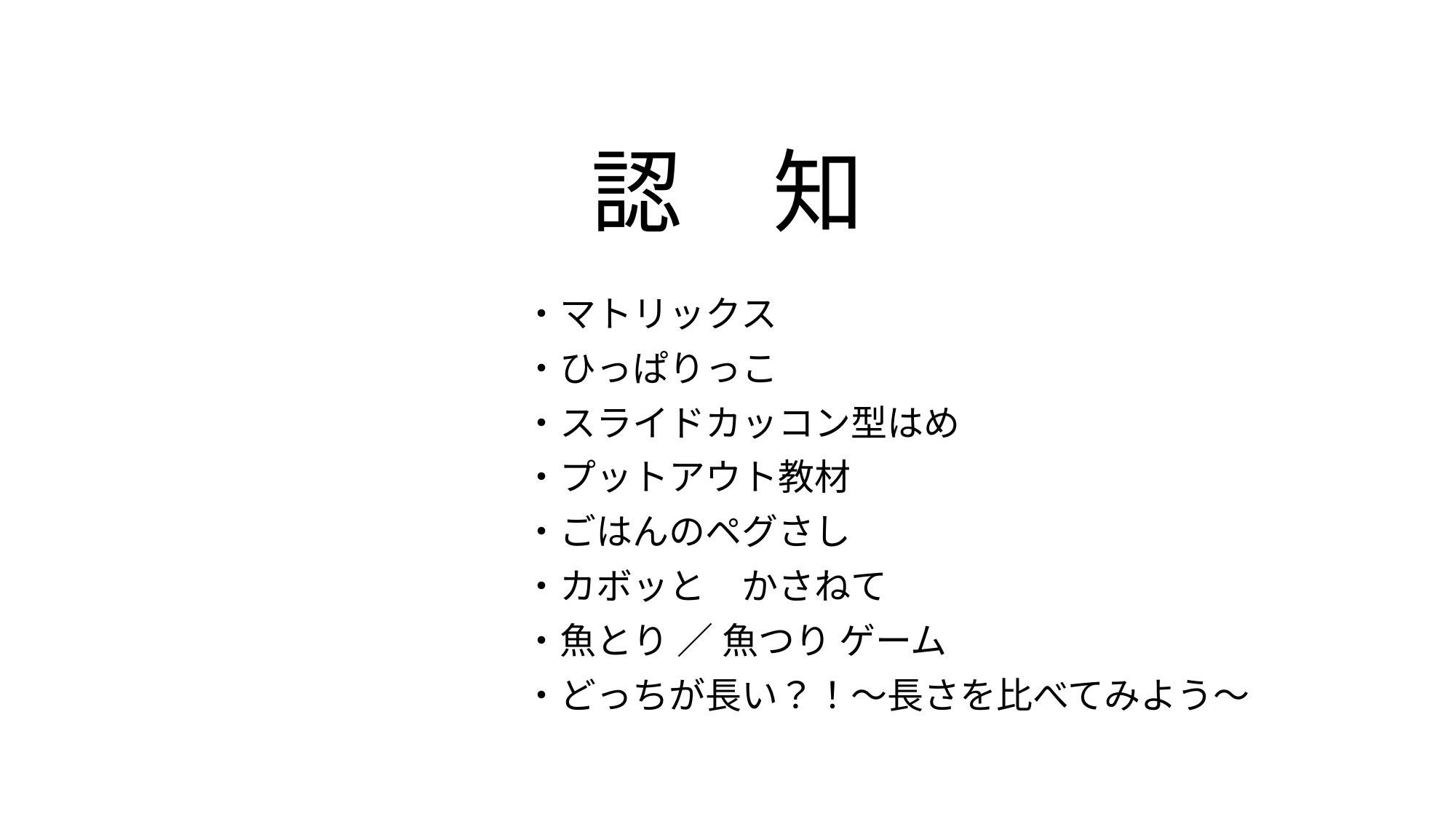

# 認　知
・マトリックス
・ひっぱりっこ
・スライドカッコン型はめ
・プットアウト教材
・ごはんのペグさし
・カボッと　かさねて
・魚とり ／ 魚つり ゲーム
・どっちが長い？！～長さを比べてみよう～